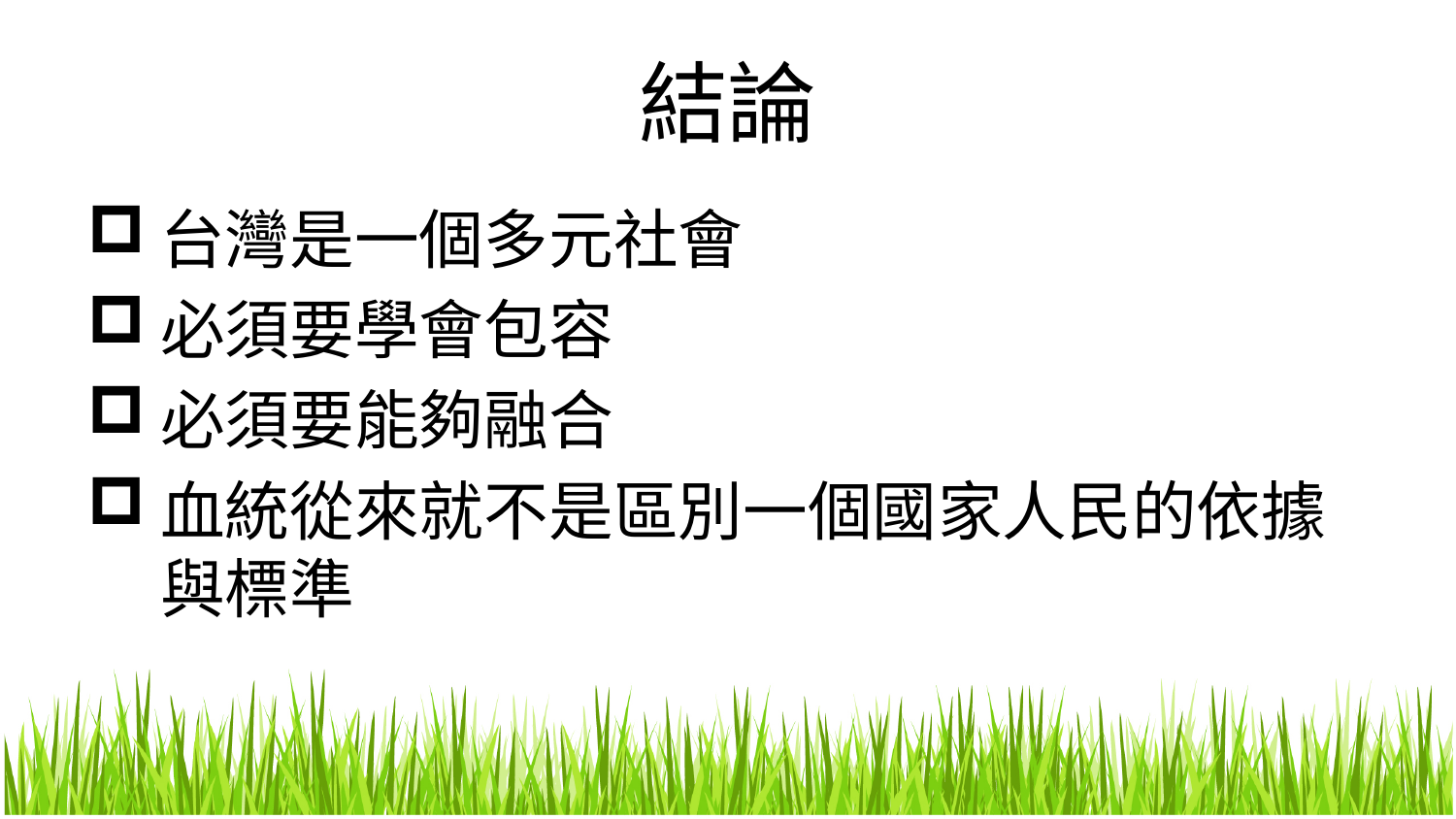

# 結論
台灣是一個多元社會
必須要學會包容
必須要能夠融合
血統從來就不是區別一個國家人民的依據與標準